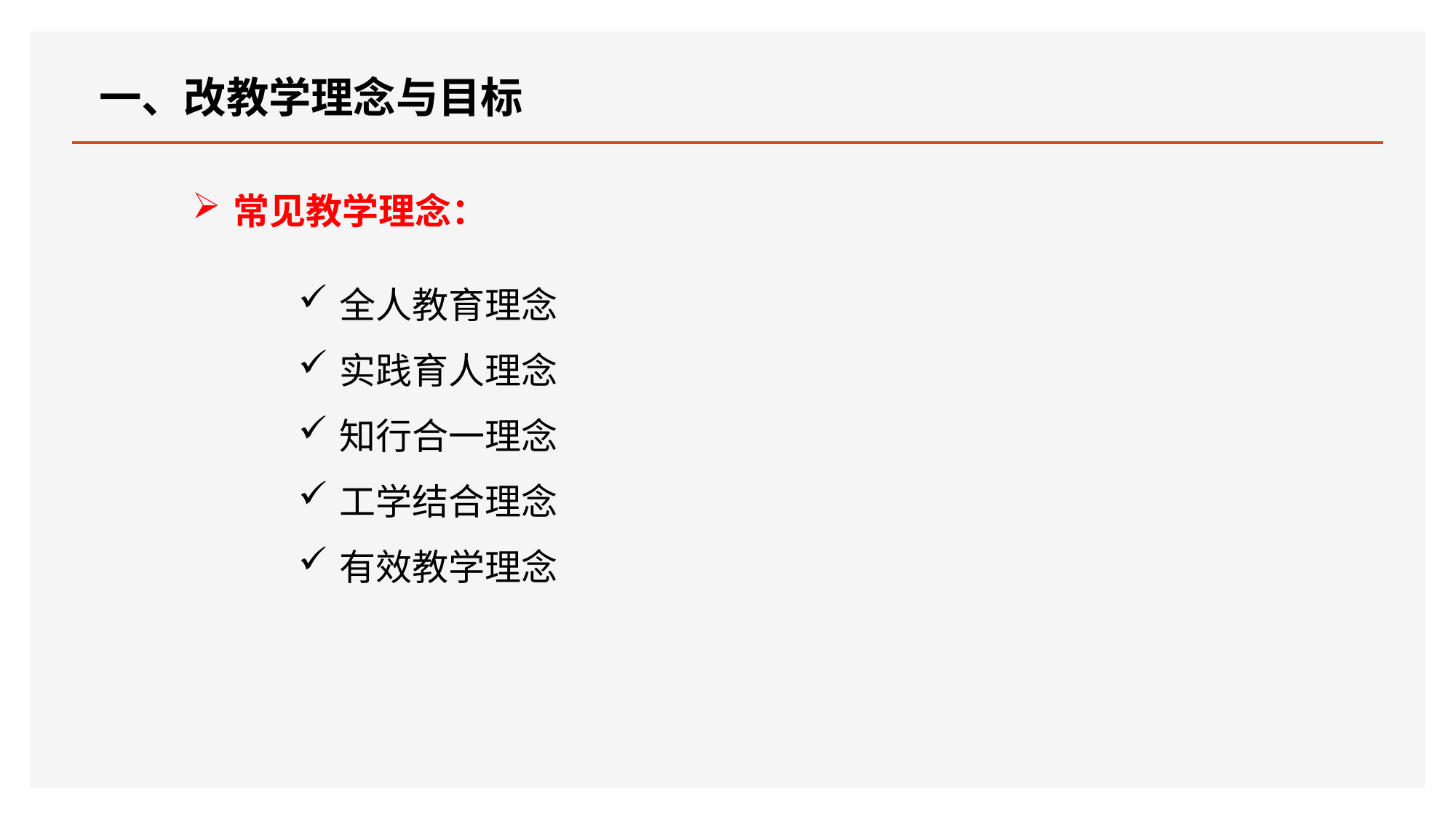

一、改教学理念与目标
常见教学理念：
全人教育理念
实践育人理念
知行合一理念
工学结合理念
有效教学理念